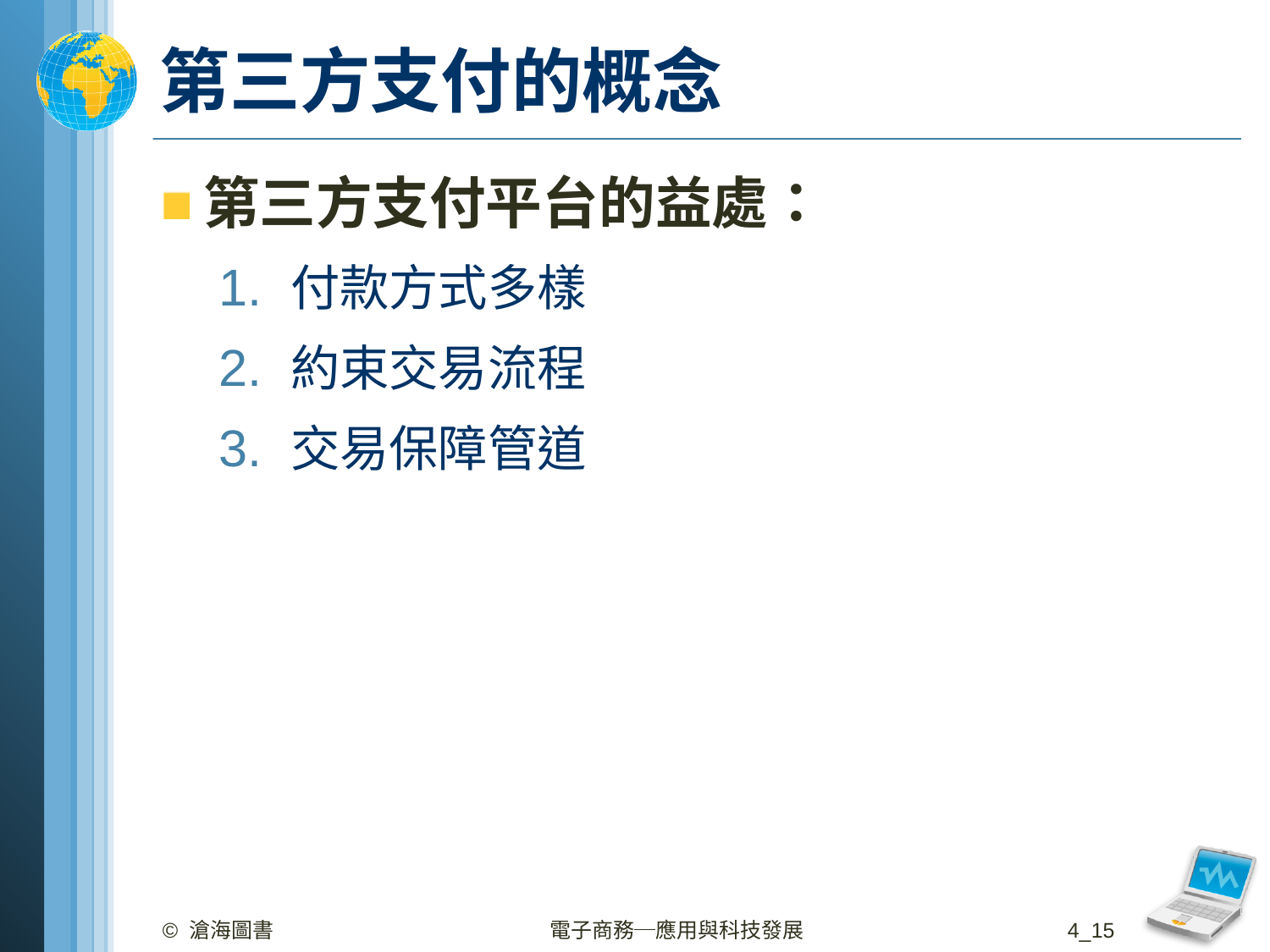

# 第三方支付的概念
第三方支付平台的益處：
付款方式多樣
約束交易流程
交易保障管道
© 滄海圖書
電子商務─應用與科技發展
4_15